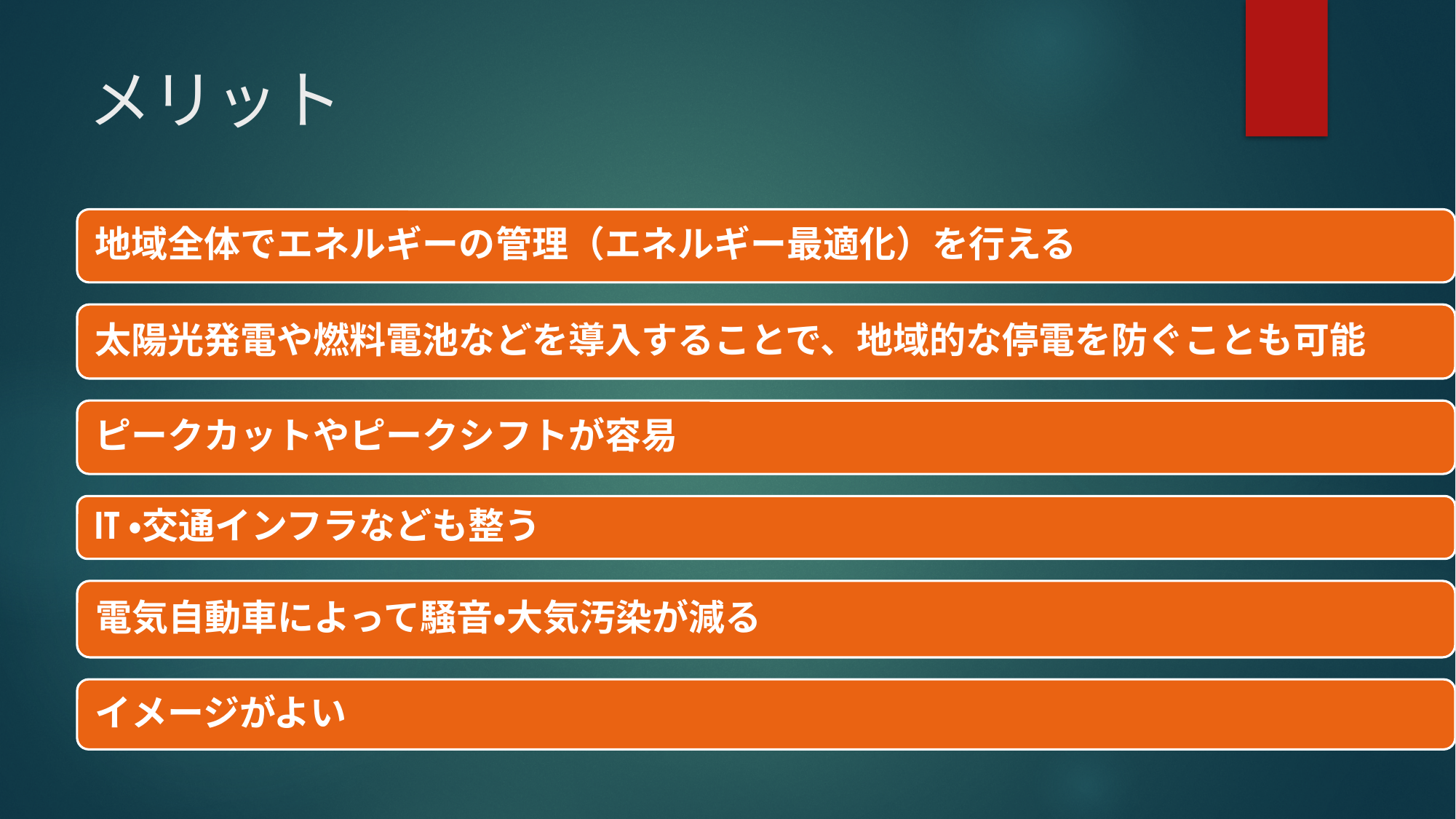

# メリット
地域全体でエネルギーの管理（エネルギー最適化）を行える
太陽光発電や燃料電池などを導入することで、地域的な停電を防ぐことも可能
ピークカットやピークシフトが容易
IT・交通インフラなども整う
電気自動車によって騒音・大気汚染が減る
イメージがよい